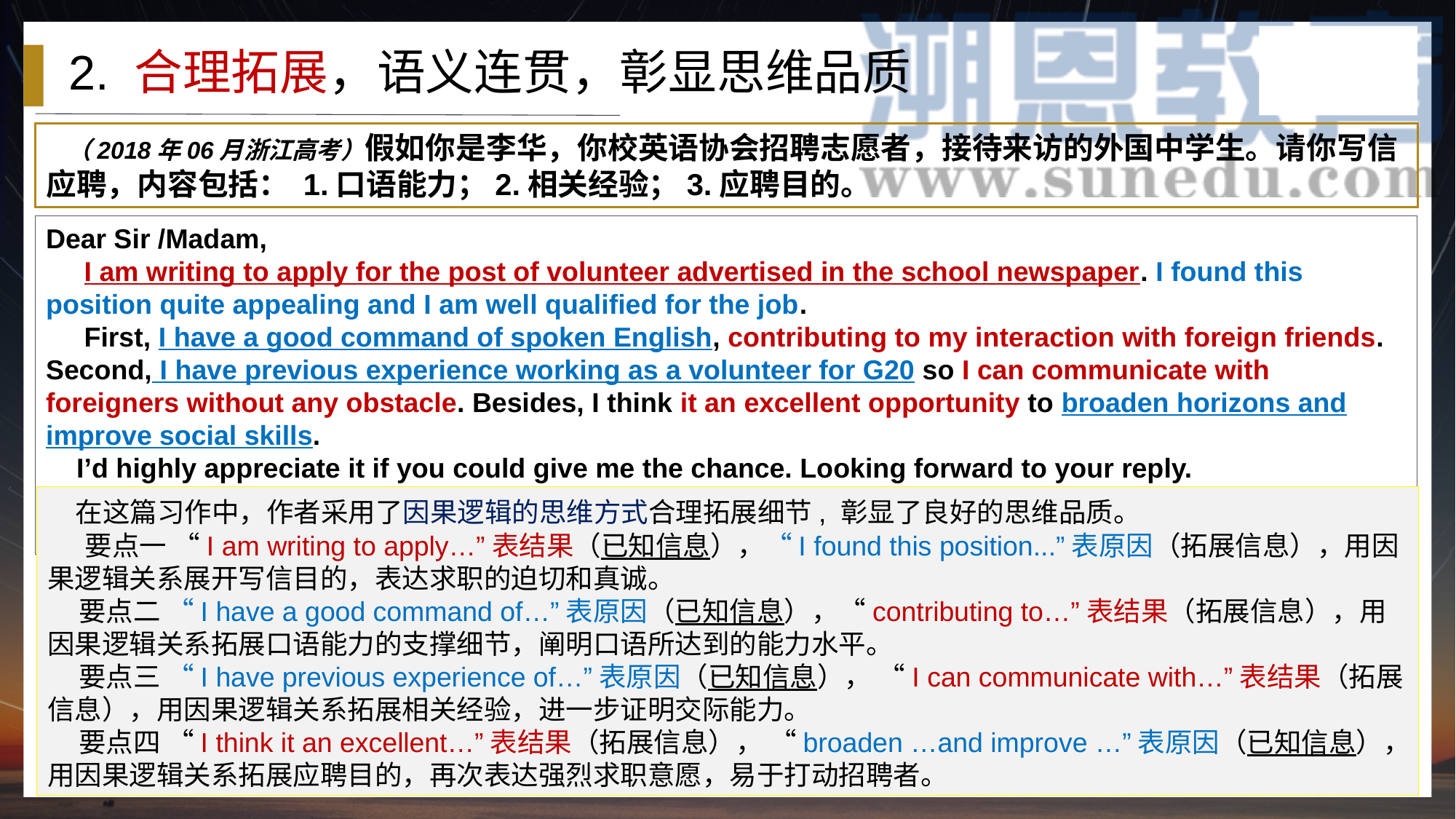

2. 合理拓展，语义连贯，彰显思维品质
  （2018年06月浙江高考）假如你是李华，你校英语协会招聘志愿者，接待来访的外国中学生。请你写信应聘，内容包括： 1.口语能力；2.相关经验；3.应聘目的。
Dear Sir /Madam,
     I am writing to apply for the post of volunteer advertised in the school newspaper. I found this position quite appealing and I am well qualified for the job.
     First, I have a good command of spoken English, contributing to my interaction with foreign friends. Second, I have previous experience working as a volunteer for G20 so I can communicate with foreigners without any obstacle. Besides, I think it an excellent opportunity to broaden horizons and improve social skills.
    I’d highly appreciate it if you could give me the chance. Looking forward to your reply.
                                                                                                                                                Yours,
                                                                                                                                                Li Hua
   在这篇习作中，作者采用了因果逻辑的思维方式合理拓展细节, 彰显了良好的思维品质。
     要点一 “I am writing to apply…”表结果（已知信息），“I found this position...”表原因（拓展信息），用因果逻辑关系展开写信目的，表达求职的迫切和真诚。
    要点二 “I have a good command of…”表原因（已知信息），“contributing to…”表结果（拓展信息），用因果逻辑关系拓展口语能力的支撑细节，阐明口语所达到的能力水平。
    要点三 “I have previous experience of…”表原因（已知信息）， “I can communicate with…”表结果（拓展信息），用因果逻辑关系拓展相关经验，进一步证明交际能力。
    要点四 “I think it an excellent…”表结果（拓展信息）， “broaden …and improve …”表原因（已知信息），用因果逻辑关系拓展应聘目的，再次表达强烈求职意愿，易于打动招聘者。